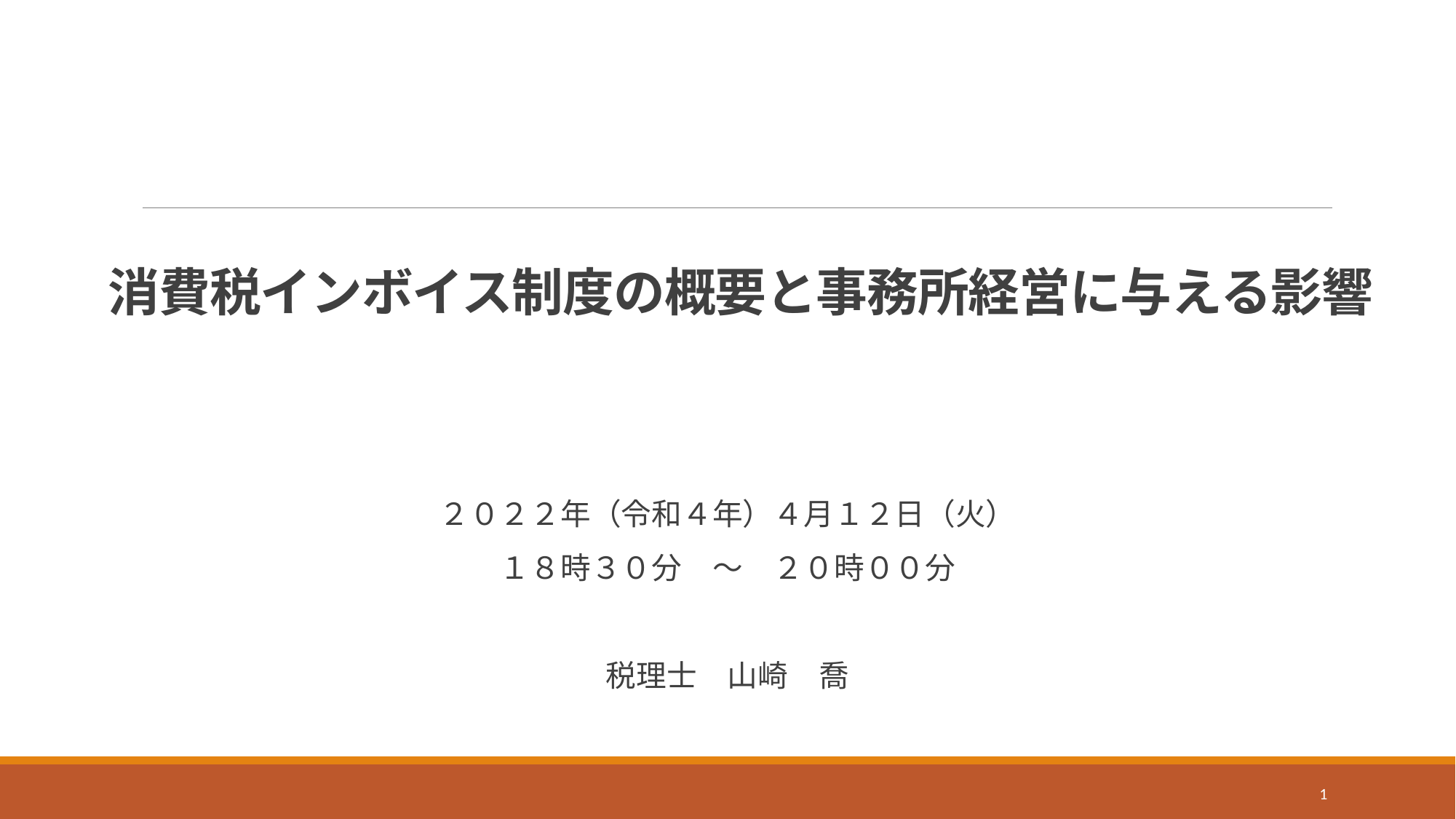

# 消費税インボイス制度の概要と事務所経営に与える影響

２０２２年（令和４年）４月１２日（火）
１８時３０分　～　２０時００分

税理士　山崎　喬

1